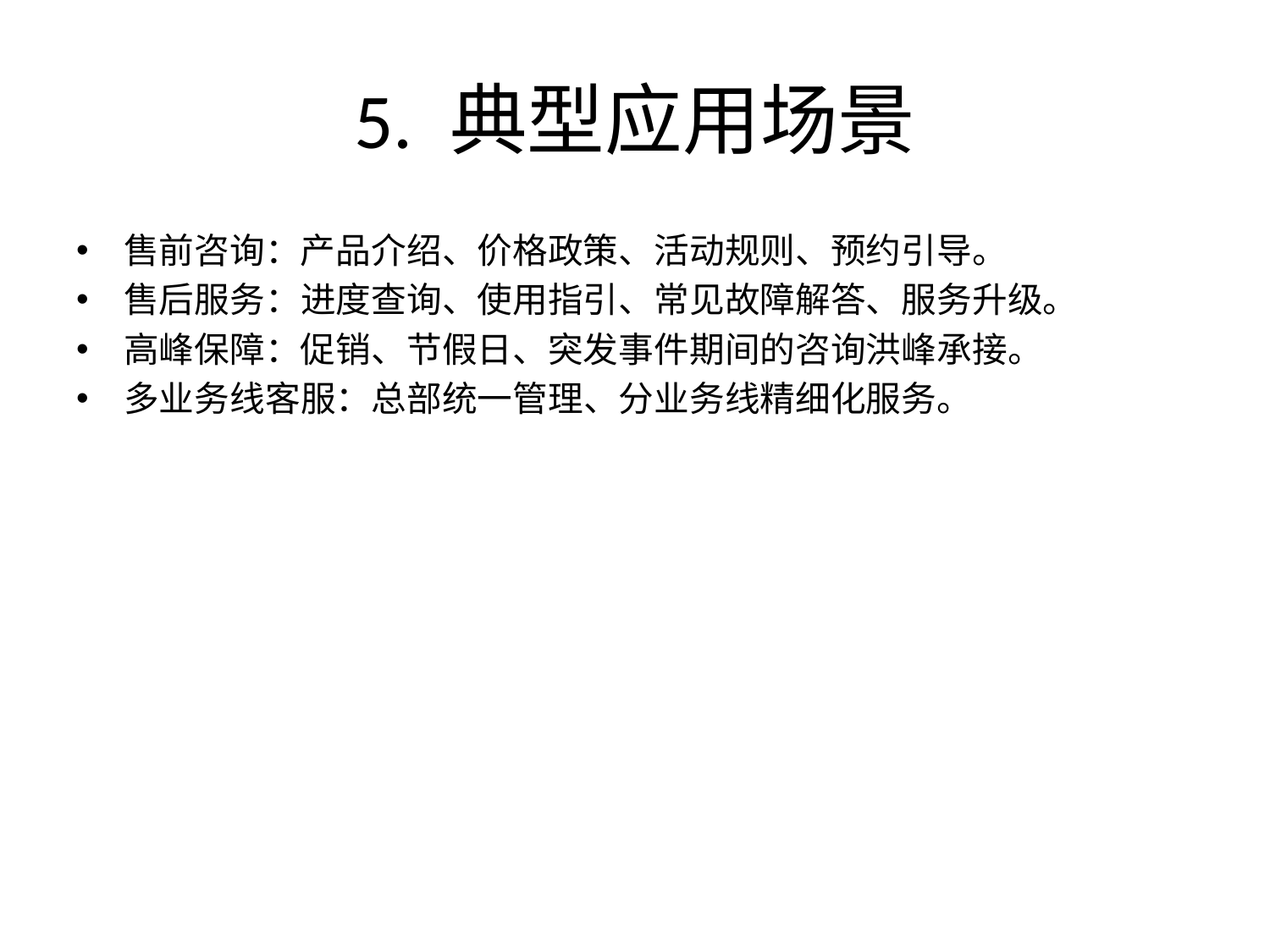

# 5. 典型应用场景
售前咨询：产品介绍、价格政策、活动规则、预约引导。
售后服务：进度查询、使用指引、常见故障解答、服务升级。
高峰保障：促销、节假日、突发事件期间的咨询洪峰承接。
多业务线客服：总部统一管理、分业务线精细化服务。